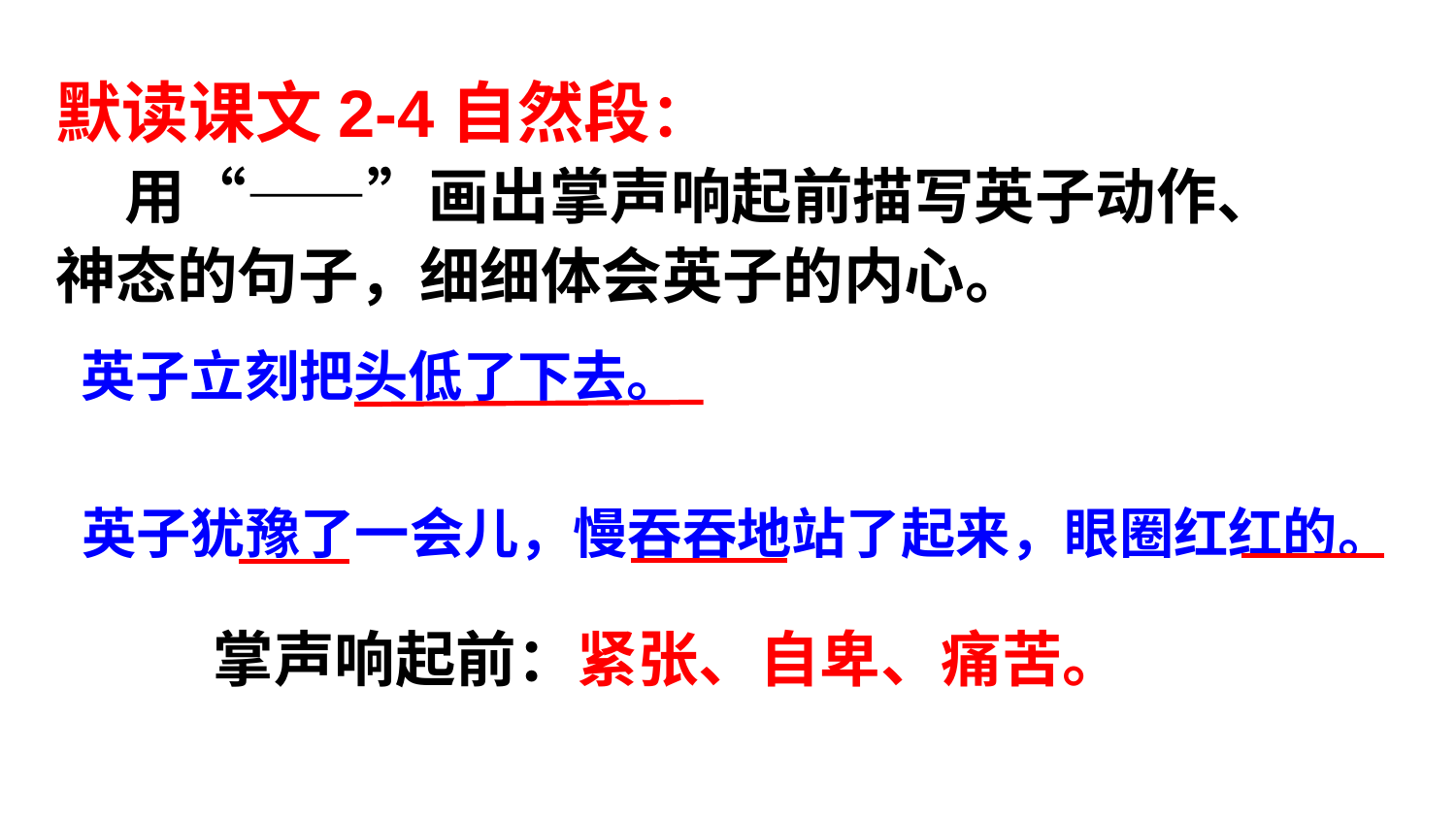

默读课文2-4自然段：
    用“——”画出掌声响起前描写英子动作、
神态的句子，细细体会英子的内心。
    英子立刻把头低了下去。

    英子犹豫了一会儿，慢吞吞地站了起来，眼圈红红的。
掌声响起前：紧张、自卑、痛苦。